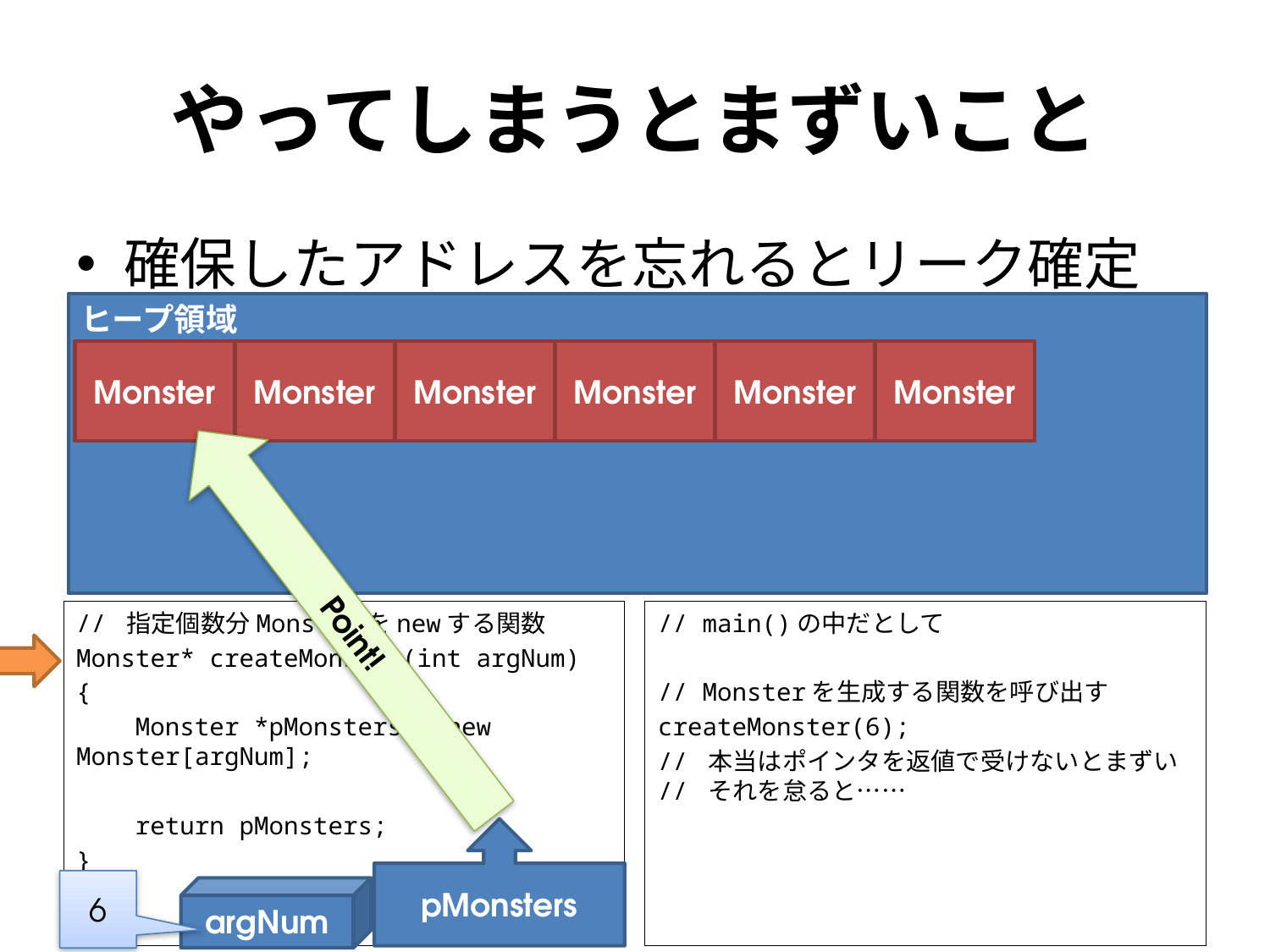

# やってしまうとまずいこと
確保したアドレスを忘れるとリーク確定
ヒープ領域

Monster
Monster
Monster
Monster
Monster
Monster
Point!
// 指定個数分Monsterをnewする関数
Monster* createMonster(int argNum)
{
    Monster *pMonsters = new Monster[argNum];

    return pMonsters;
}

// main()の中だとして

// Monsterを生成する関数を呼び出す
createMonster(6);
// 本当はポインタを返値で受けないとまずい// それを怠ると……

pMonsters
6
argNum